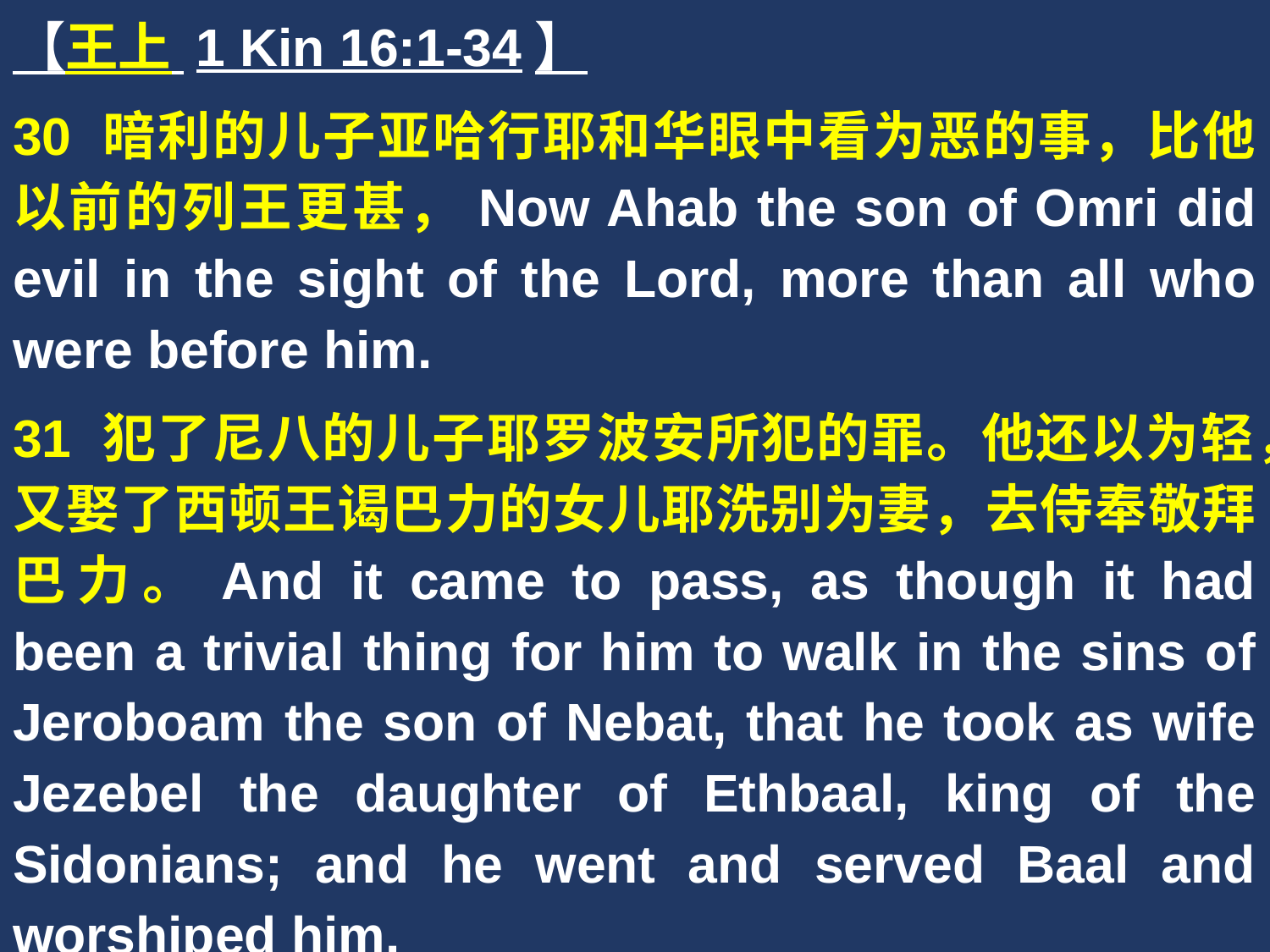

【王上 1 Kin 16:1-34】
30 暗利的儿子亚哈行耶和华眼中看为恶的事，比他以前的列王更甚，Now Ahab the son of Omri did evil in the sight of the Lord, more than all who were before him.
31 犯了尼八的儿子耶罗波安所犯的罪。他还以为轻，又娶了西顿王谒巴力的女儿耶洗别为妻，去侍奉敬拜巴力。And it came to pass, as though it had been a trivial thing for him to walk in the sins of Jeroboam the son of Nebat, that he took as wife Jezebel the daughter of Ethbaal, king of the Sidonians; and he went and served Baal and worshiped him.